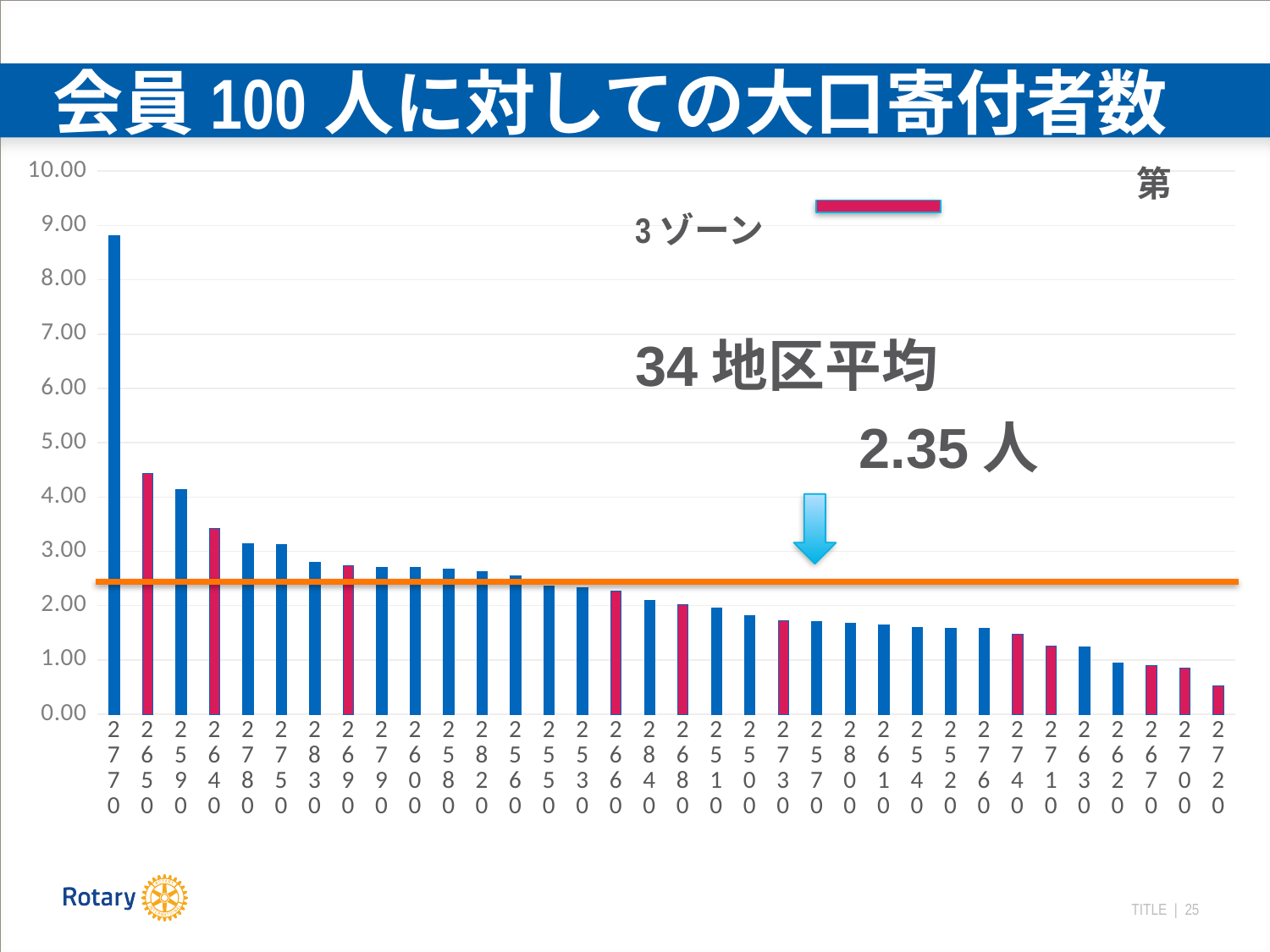

# 会員100人に対しての大口寄付者数

### Chart

| Category | 列1 |
|---|---|
| 2770 | 8.81 |
| 2650 | 4.43 |
| 2590 | 4.13 |
| 2640 | 3.42 |
| 2780 | 3.14 |
| 2750 | 3.13 |
| 2830 | 2.8 |
| 2690 | 2.74 |
| 2790 | 2.7 |
| 2600 | 2.7 |
| 2580 | 2.67 |
| 2820 | 2.63 |
| 2560 | 2.55 |
| 2550 | 2.36 |
| 2530 | 2.33 |
| 2660 | 2.26 |
| 2840 | 2.1 |
| 2680 | 2.02 |
| 2510 | 1.95 |
| 2500 | 1.82 |
| 2730 | 1.72 |
| 2570 | 1.7 |
| 2800 | 1.67 |
| 2610 | 1.65 |
| 2540 | 1.59 |
| 2520 | 1.58 |
| 2760 | 1.58 |
| 2740 | 1.47 |
| 2710 | 1.25 |
| 2630 | 1.24 |
| 2620 | 0.95 |
| 2670 | 0.89 |
| 2700 | 0.85 |
| 2720 | 0.53 |
　　　　　　　　　　　　　第3ゾーン